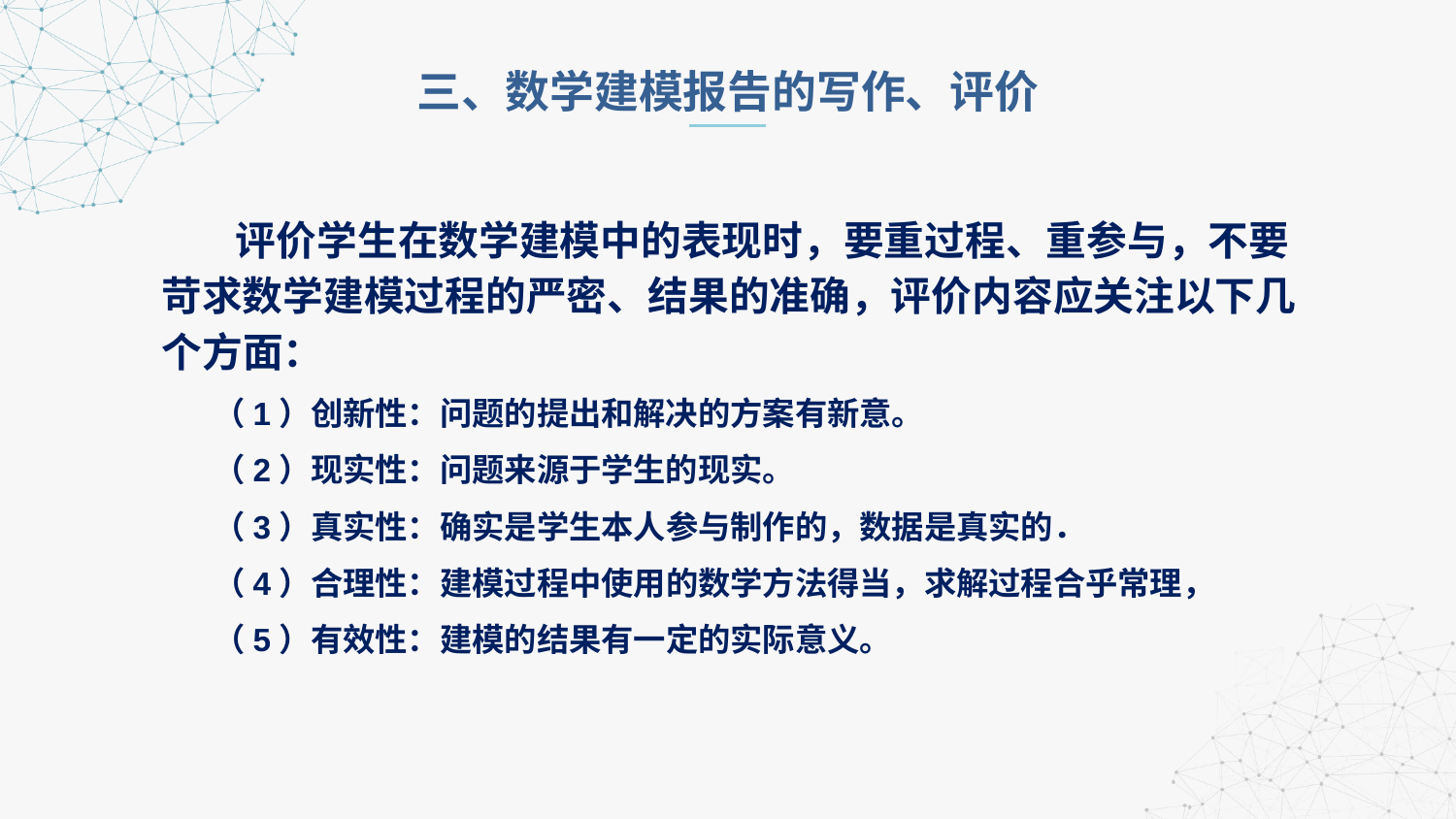

三、数学建模报告的写作、评价
       评价学生在数学建模中的表现时，要重过程、重参与，不要苛求数学建模过程的严密、结果的准确，评价内容应关注以下几个方面：
      （1）创新性：问题的提出和解决的方案有新意。
      （2）现实性：问题来源于学生的现实。
      （3）真实性：确实是学生本人参与制作的，数据是真实的．
      （4）合理性：建模过程中使用的数学方法得当，求解过程合乎常理，
      （5）有效性：建模的结果有一定的实际意义。